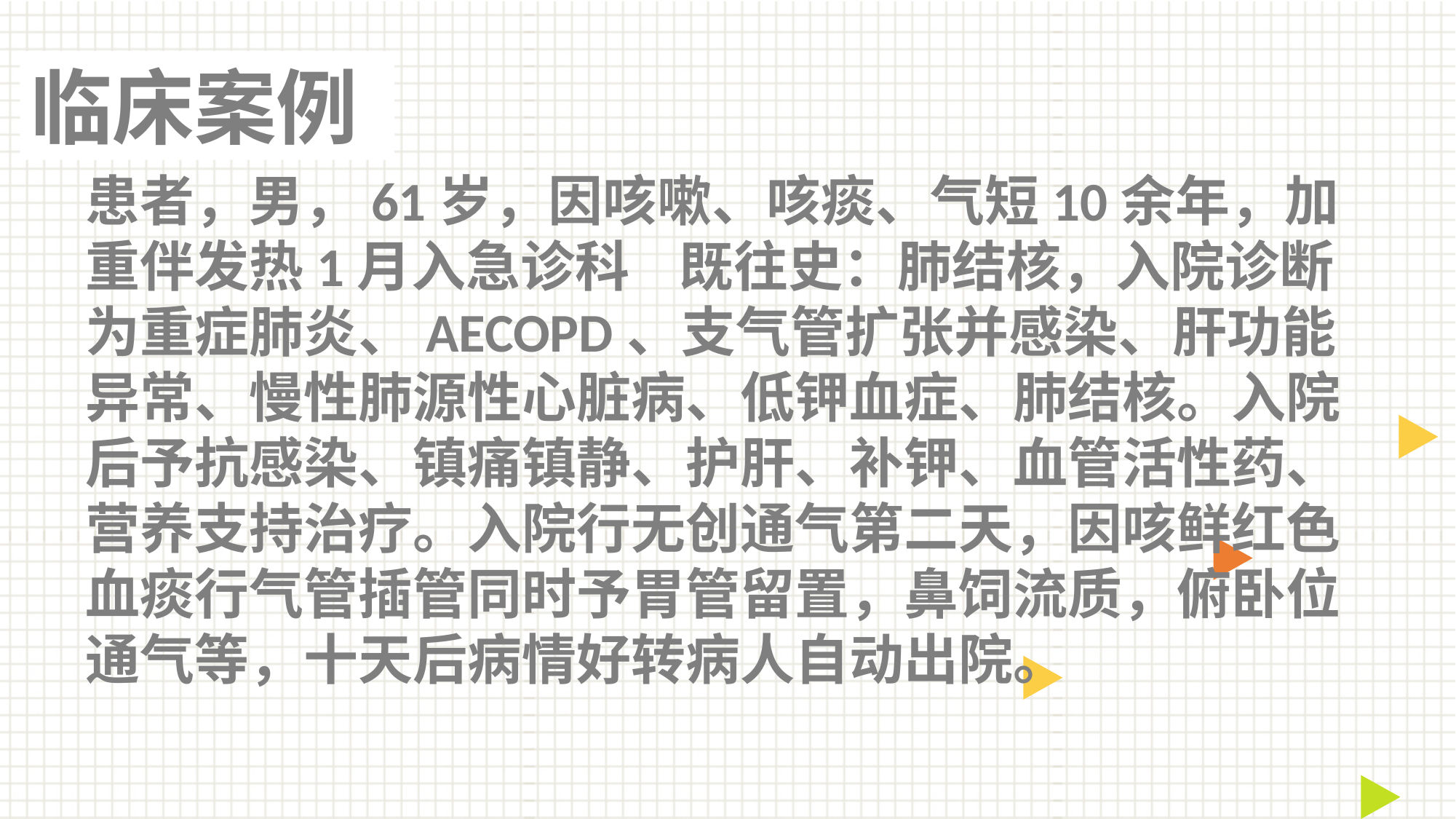

临床案例
患者，男，61岁，因咳嗽、咳痰、气短10余年，加重伴发热1月入急诊科    既往史：肺结核，入院诊断为重症肺炎、AECOPD、支气管扩张并感染、肝功能异常、慢性肺源性心脏病、低钾血症、肺结核。入院后予抗感染、镇痛镇静、护肝、补钾、血管活性药、营养支持治疗。入院行无创通气第二天，因咳鲜红色血痰行气管插管同时予胃管留置，鼻饲流质，俯卧位通气等，十天后病情好转病人自动出院。